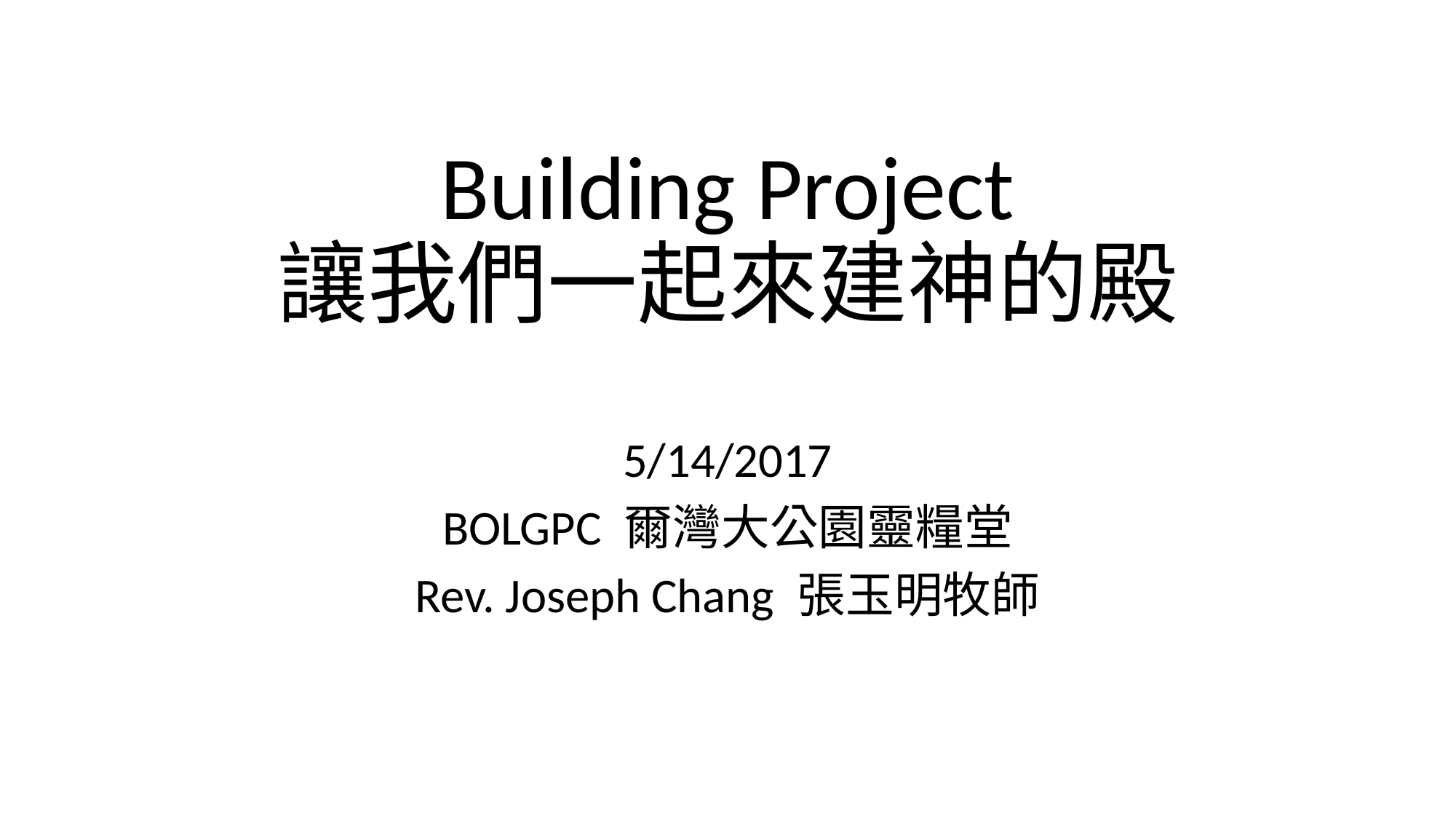

# Building Project 讓我們一起來建神的殿
5/14/2017
BOLGPC 爾灣大公園靈糧堂
Rev. Joseph Chang 張玉明牧師